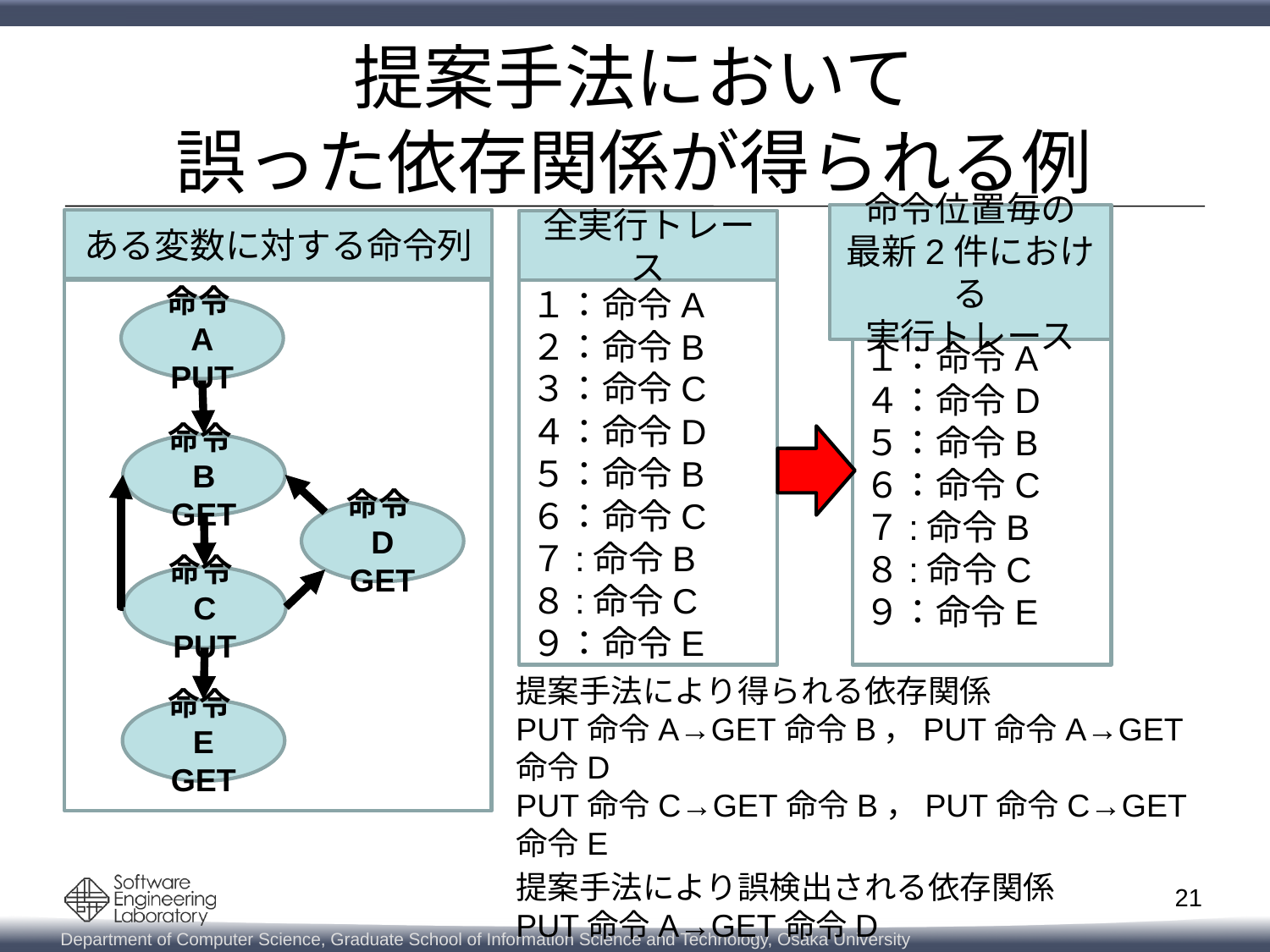

# 提案手法において 誤った依存関係が得られる例
命令位置毎の
最新2件における
実行トレース
ある変数に対する命令列
全実行トレース

１：命令A
２：命令B
３：命令C
４：命令D
５：命令B
６：命令C
７:命令B
８:命令C
９：命令E
命令A
PUT
１：命令A
４：命令D
５：命令B
６：命令C
７:命令B
８:命令C
９：命令E

命令B
GET
命令D
GET
命令C
PUT
提案手法により得られる依存関係
PUT命令A→GET命令B，PUT命令A→GET命令D
PUT命令C→GET命令B，PUT命令C→GET命令E
提案手法により誤検出される依存関係
PUT命令A→GET命令D
命令E
GET
21